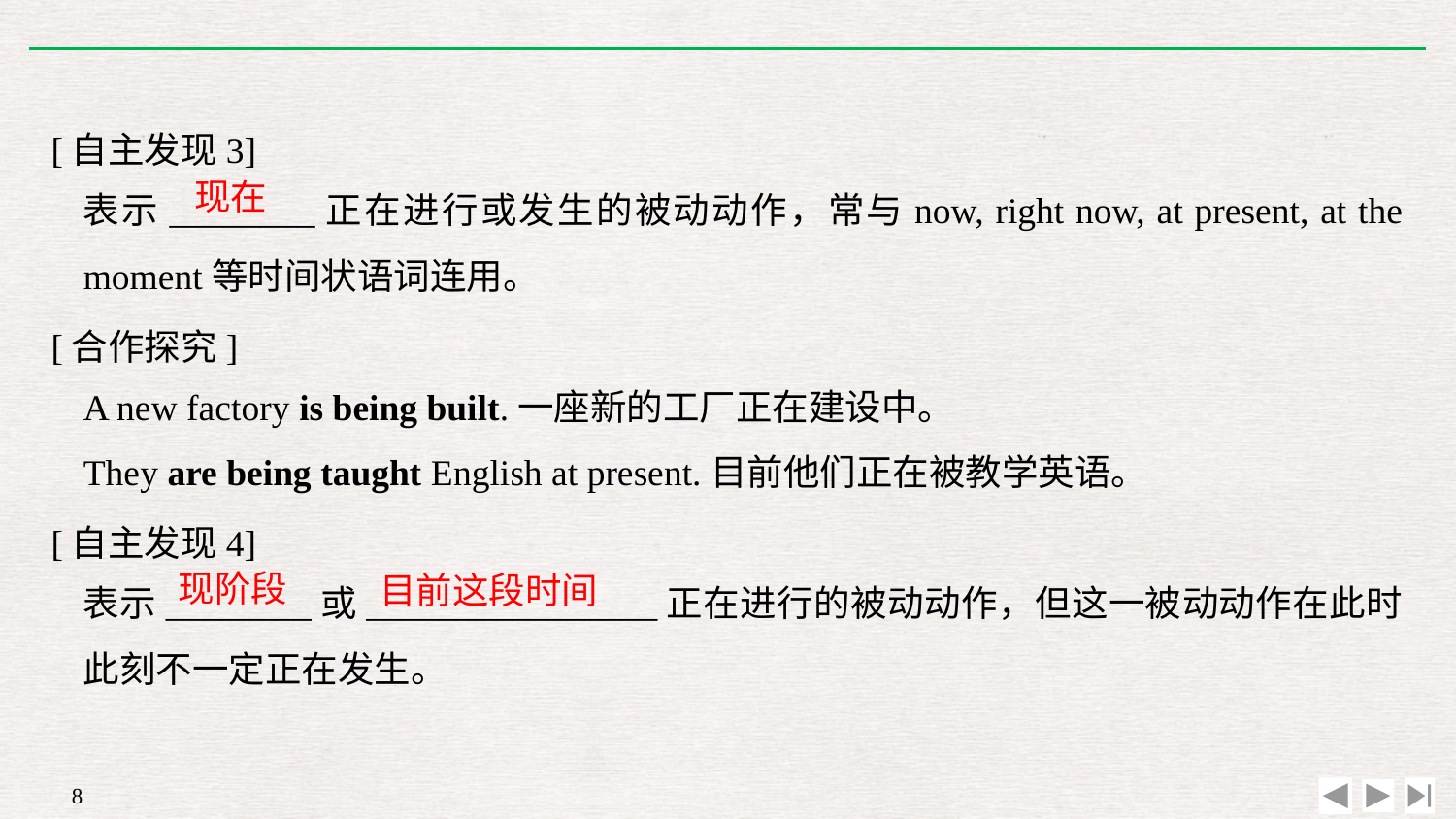

[自主发现3]

[合作探究]

[自主发现4]
表示________正在进行或发生的被动动作，常与now, right now, at present, at the moment等时间状语词连用。

A new factory is being built.一座新的工厂正在建设中。
They are being taught English at present.目前他们正在被教学英语。

表示________或________________正在进行的被动动作，但这一被动动作在此时此刻不一定正在发生。
现在
现阶段
目前这段时间